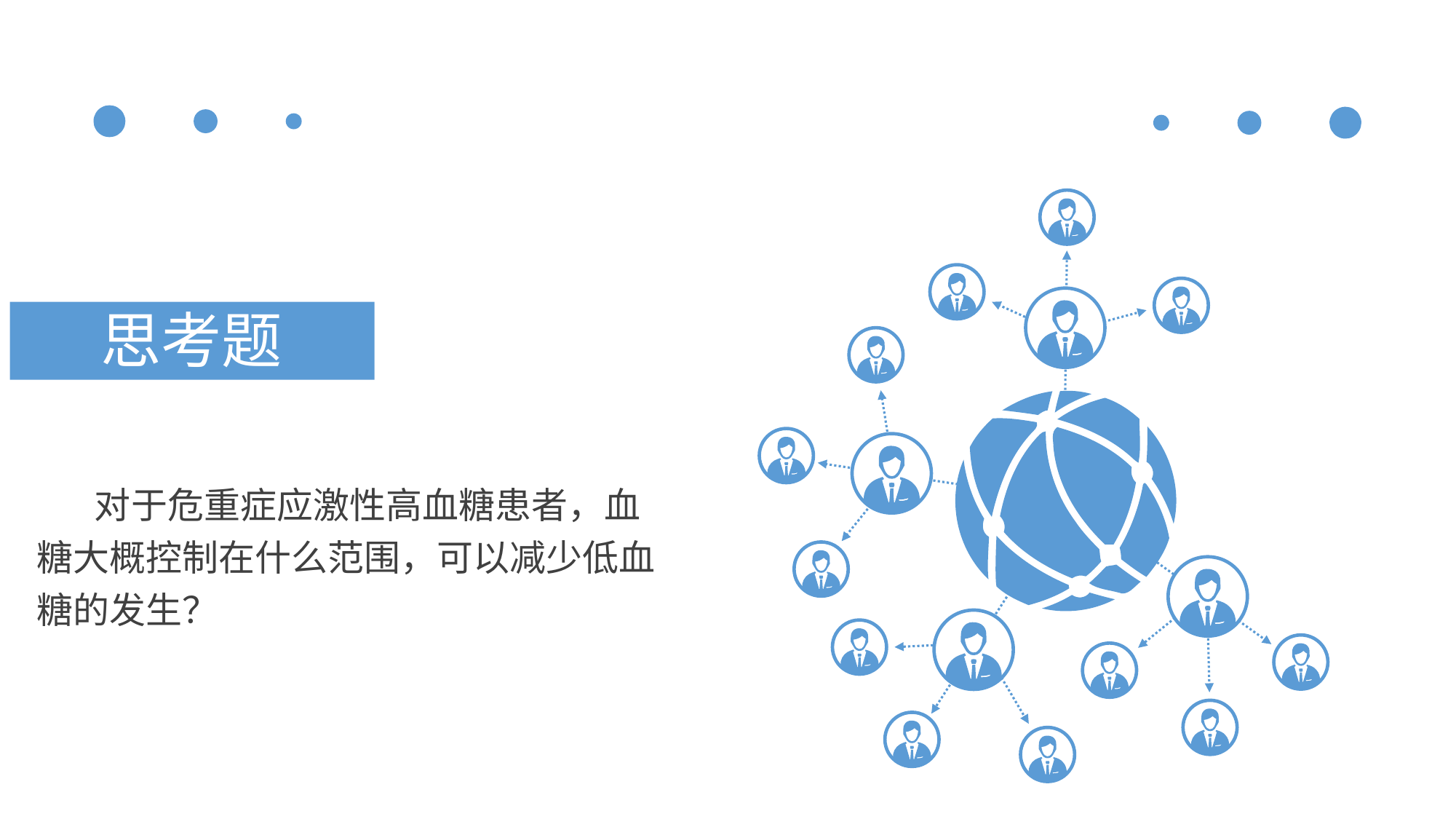

思考题
      对于危重症应激性高血糖患者，血糖大概控制在什么范围，可以减少低血糖的发生？